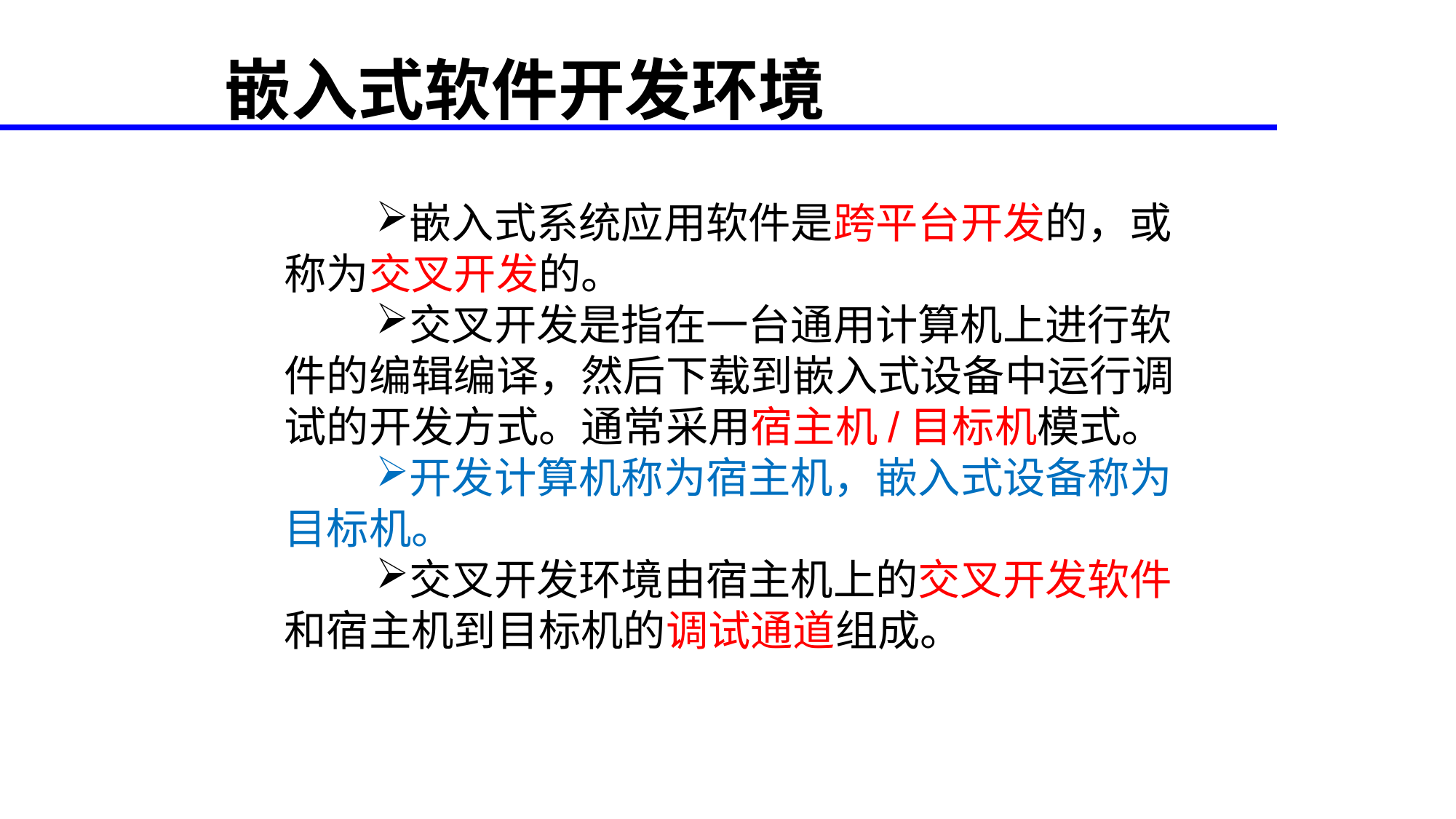

嵌入式软件开发环境
嵌入式系统应用软件是跨平台开发的，或称为交叉开发的。
交叉开发是指在一台通用计算机上进行软件的编辑编译，然后下载到嵌入式设备中运行调试的开发方式。通常采用宿主机/目标机模式。
开发计算机称为宿主机，嵌入式设备称为目标机。
交叉开发环境由宿主机上的交叉开发软件和宿主机到目标机的调试通道组成。
45